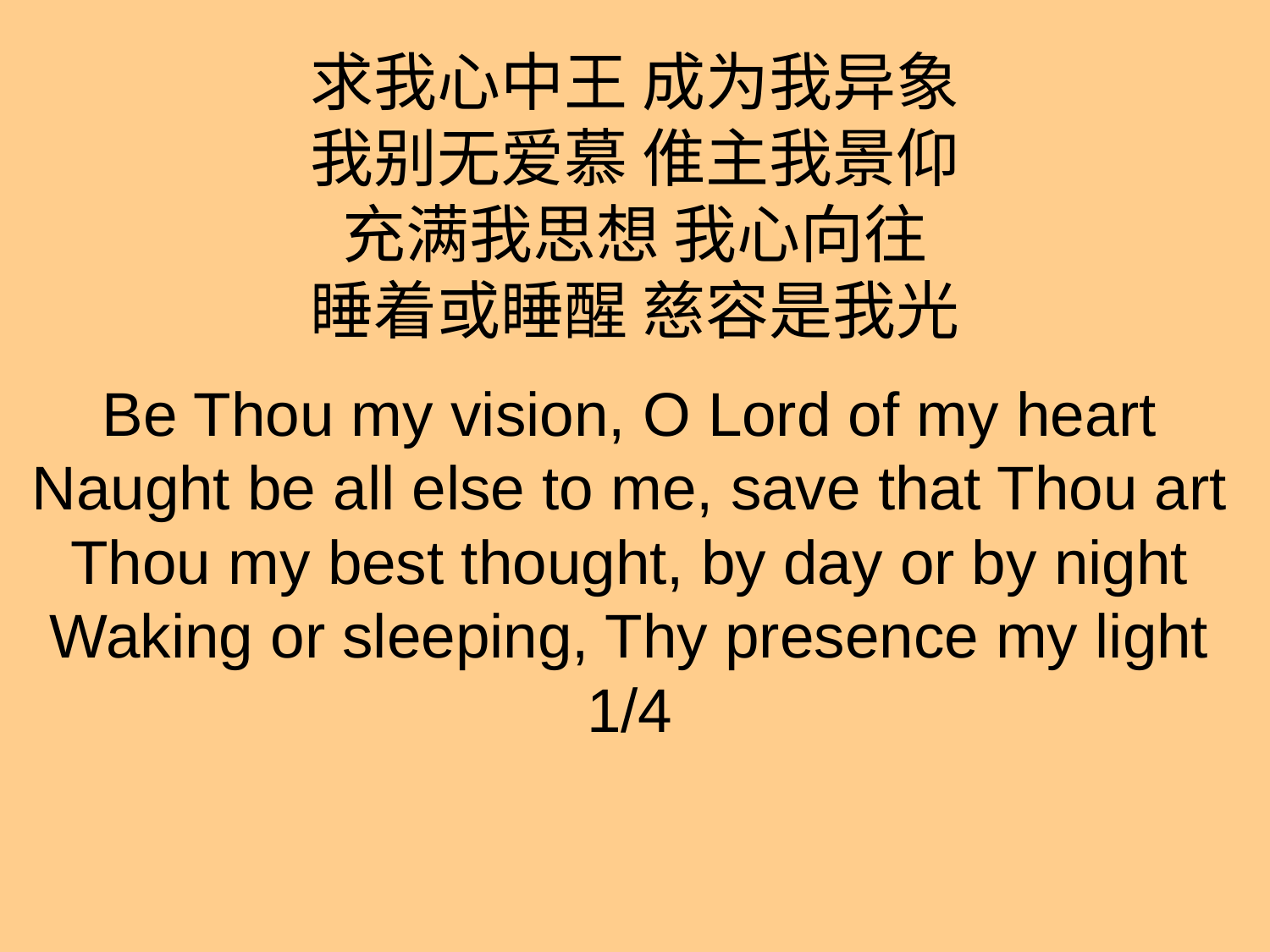

# 求我心中王 成为我异象
我别无爱慕 倠主我景仰
充满我思想 我心向往
睡着或睡醒 慈容是我光
Be Thou my vision, O Lord of my heart
Naught be all else to me, save that Thou art
Thou my best thought, by day or by night
Waking or sleeping, Thy presence my light
1/4